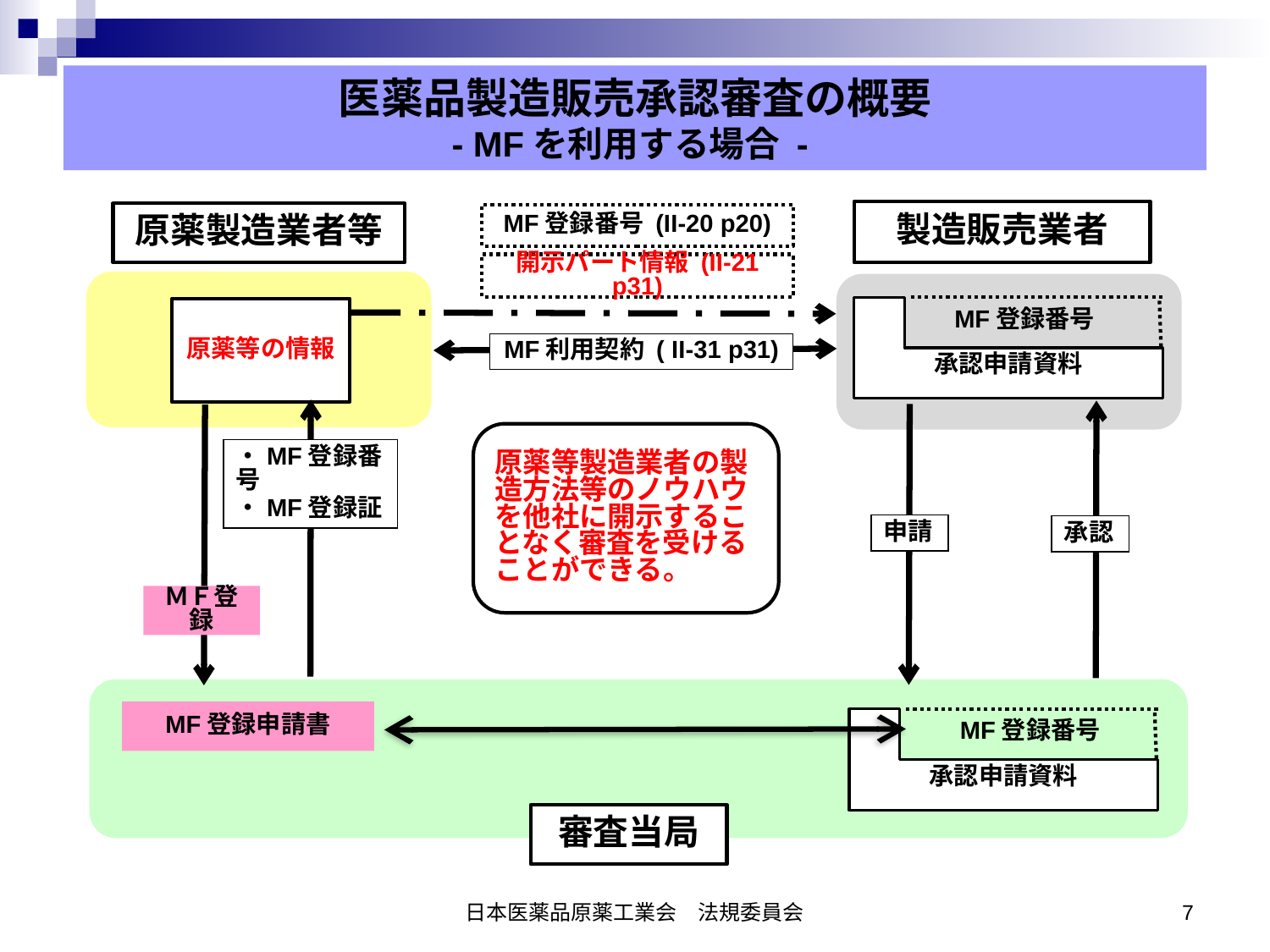

医薬品製造販売承認審査の概要
- MFを利用する場合 -
製造販売業者
原薬製造業者等
MF登録番号 (II-20 p20)
開示パート情報 (II-21 p31)

承認申請資料
原薬等の情報
MF登録番号
MF利用契約 ( II-31 p31)
原薬等製造業者の製造方法等のノウハウを他社に開示することなく審査を受けることができる。
・MF登録番号
・MF登録証
申請
承認
ＭＦ登録

MF登録申請書
承認申請資料
MF登録番号
審査当局
日本医薬品原薬工業会　法規委員会
7